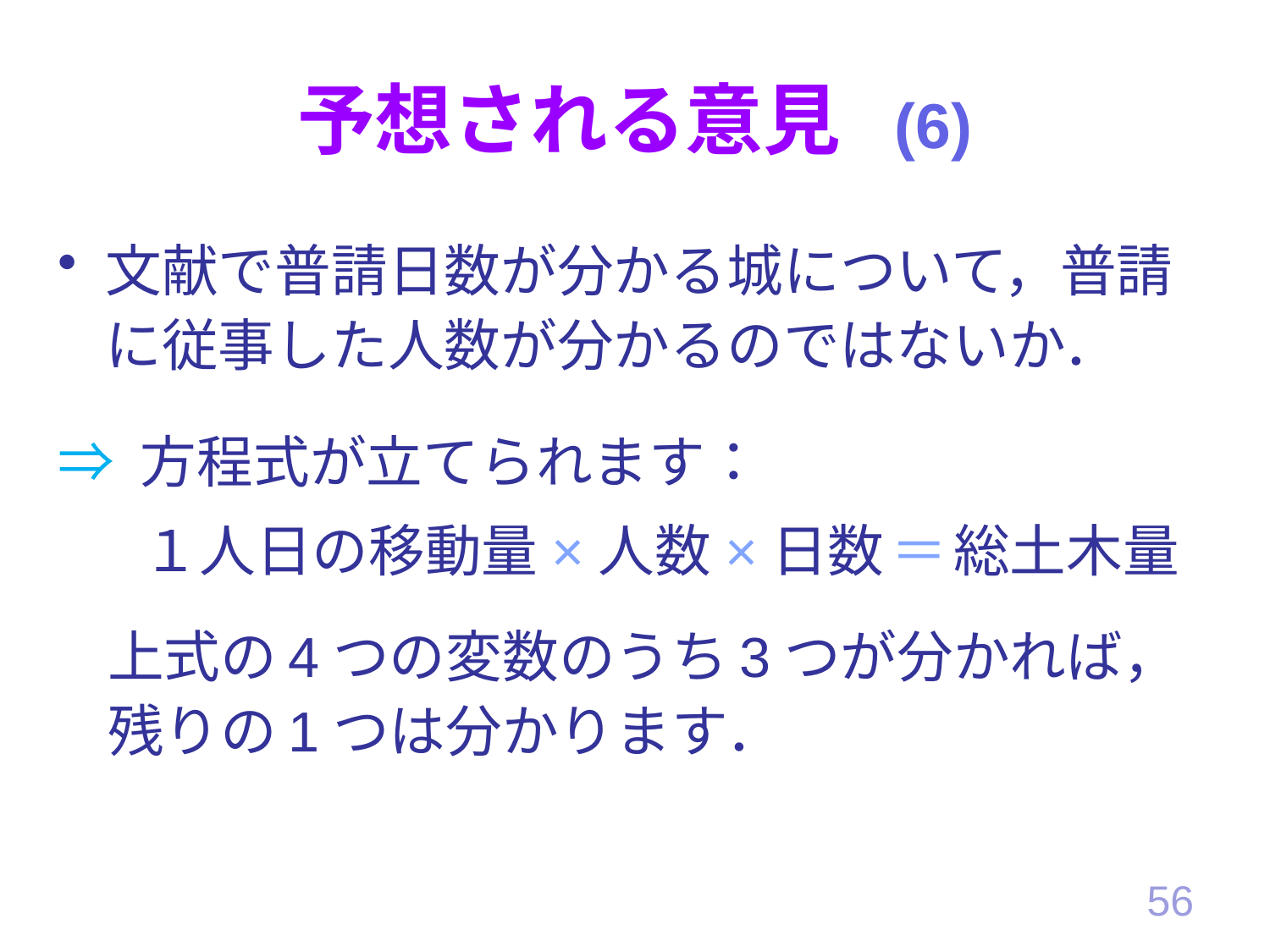

# 予想される意見  (6)
文献で普請日数が分かる城について，普請に従事した人数が分かるのではないか．
⇒ 方程式が立てられます：
１人日の移動量×人数×日数 ＝ 総土木量
上式の 4 つの変数のうち 3 つが分かれば，残りの 1 つは分かります．

56